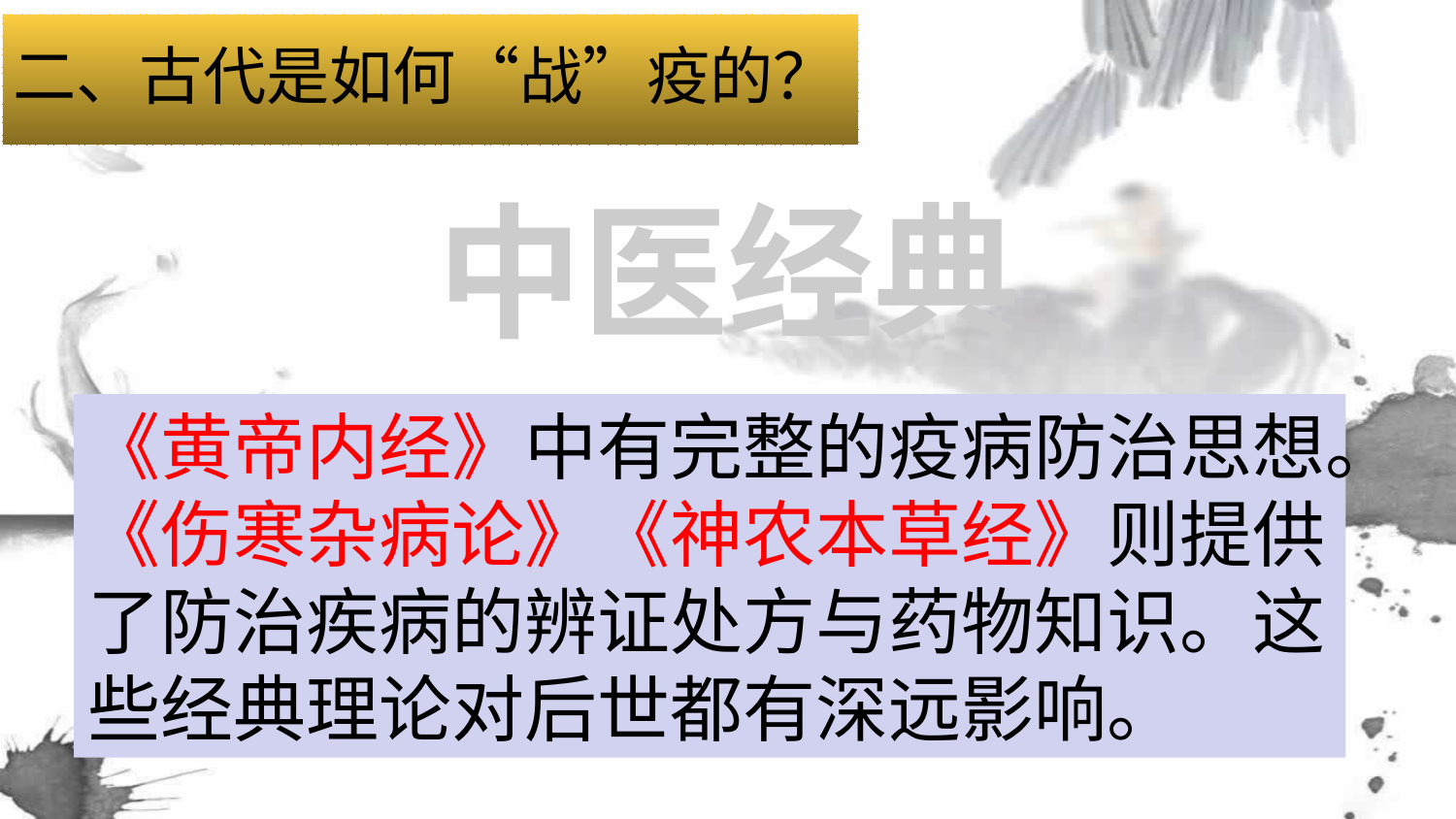

二、古代是如何“战”疫的？
中医经典
《黄帝内经》中有完整的疫病防治思想。
《伤寒杂病论》《神农本草经》则提供了防治疾病的辨证处方与药物知识。这些经典理论对后世都有深远影响。